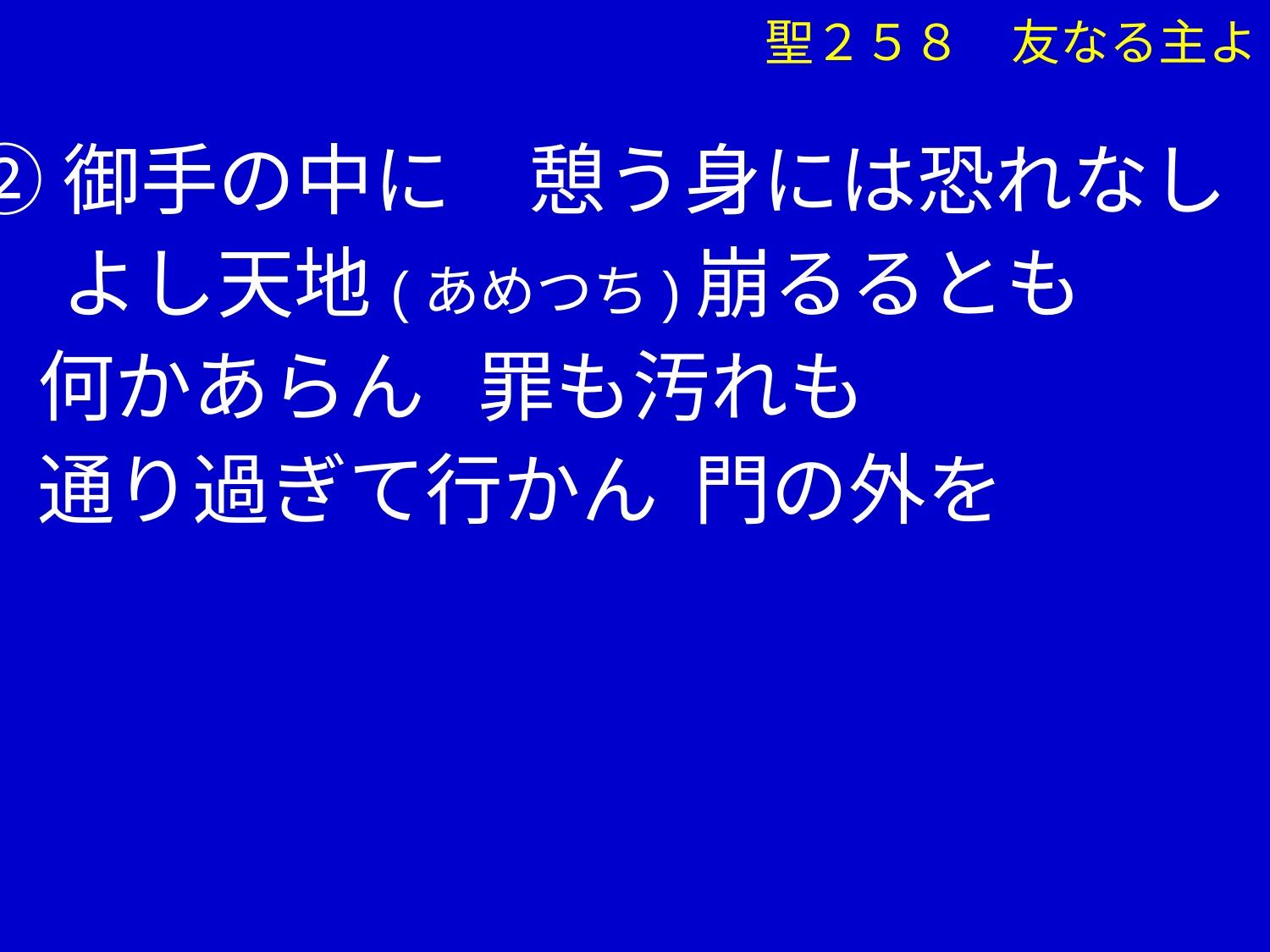

聖２５８　友なる主よ
②御手の中に　憩う身には恐れなし
　 よし天地(あめつち)崩るるとも
   何かあらん   罪も汚れも
   通り過ぎて行かん  門の外を